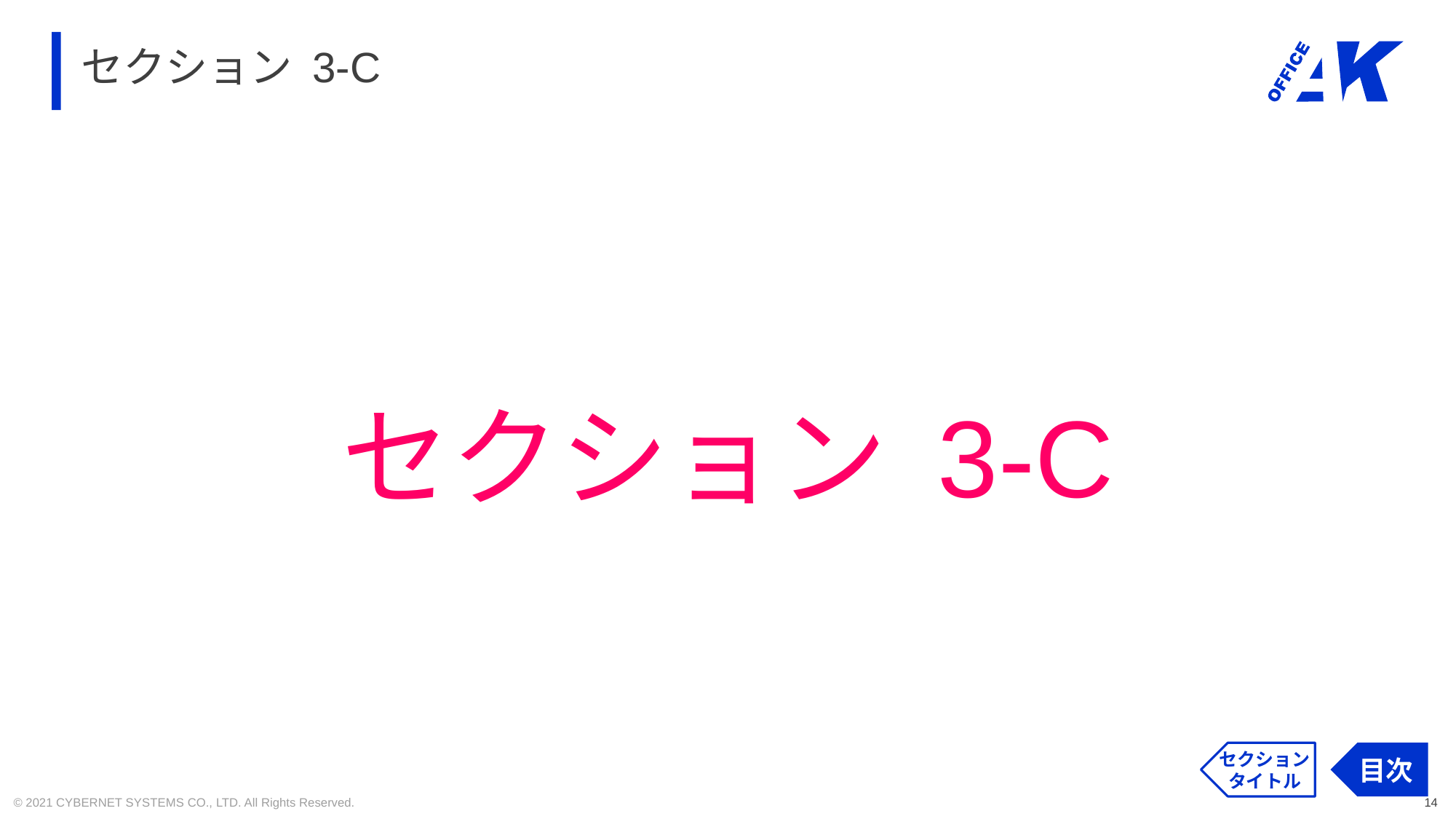

# セクション 3-C
セクション 3-C
セクション
タイトル
目次